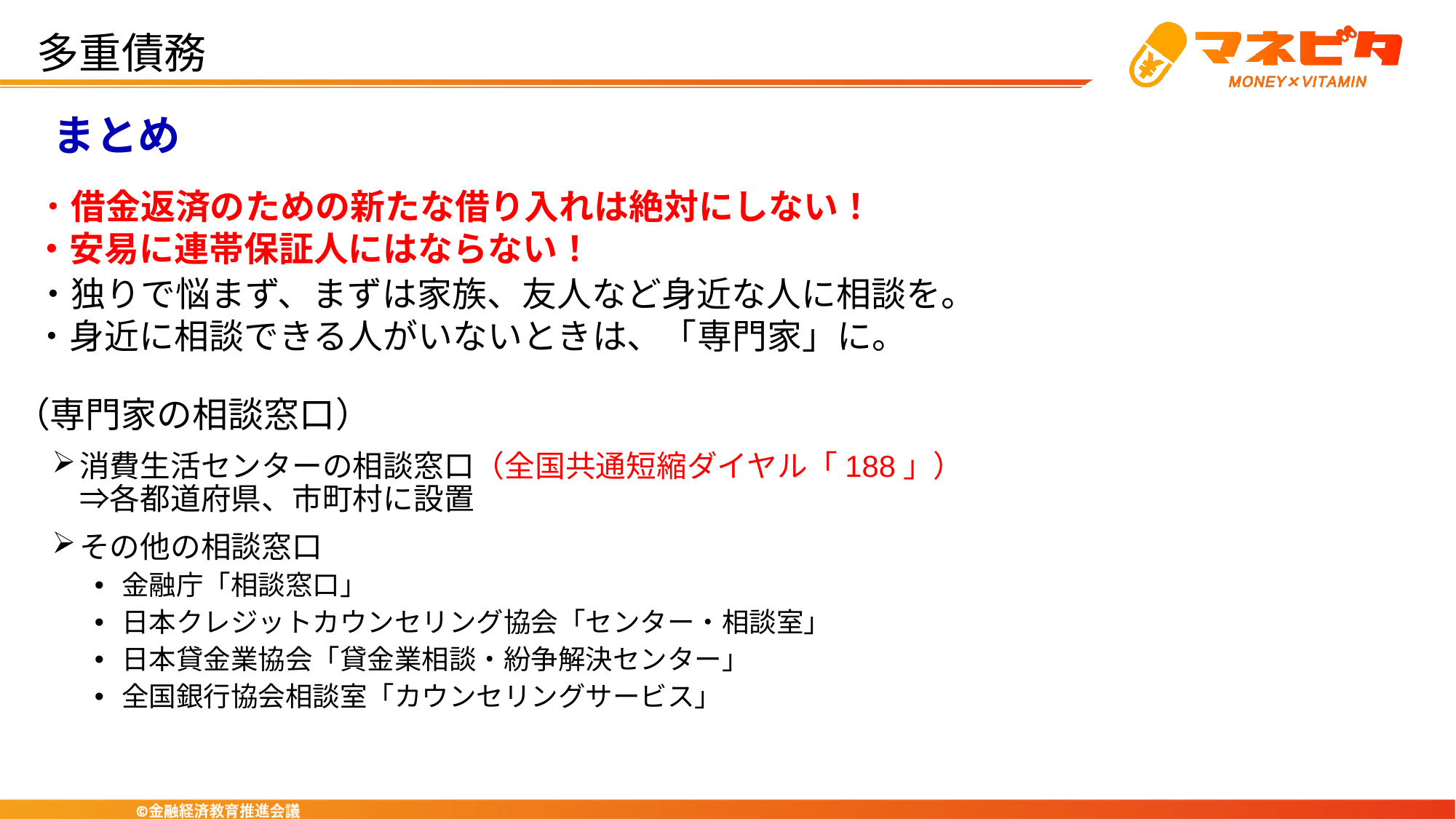

多重債務
 まとめ
# ・借金返済のための新たな借り入れは絶対にしない！ ・安易に連帯保証人にはならない！
・独りで悩まず、まずは家族、友人など身近な人に相談を。
・身近に相談できる人がいないときは、「専門家」に。
（専門家の相談窓口）
消費生活センターの相談窓口（全国共通短縮ダイヤル「188」）
⇒各都道府県、市町村に設置
その他の相談窓口
金融庁「相談窓口」
日本クレジットカウンセリング協会「センター・相談室」
日本貸金業協会「貸金業相談・紛争解決センター」
全国銀行協会相談室「カウンセリングサービス」